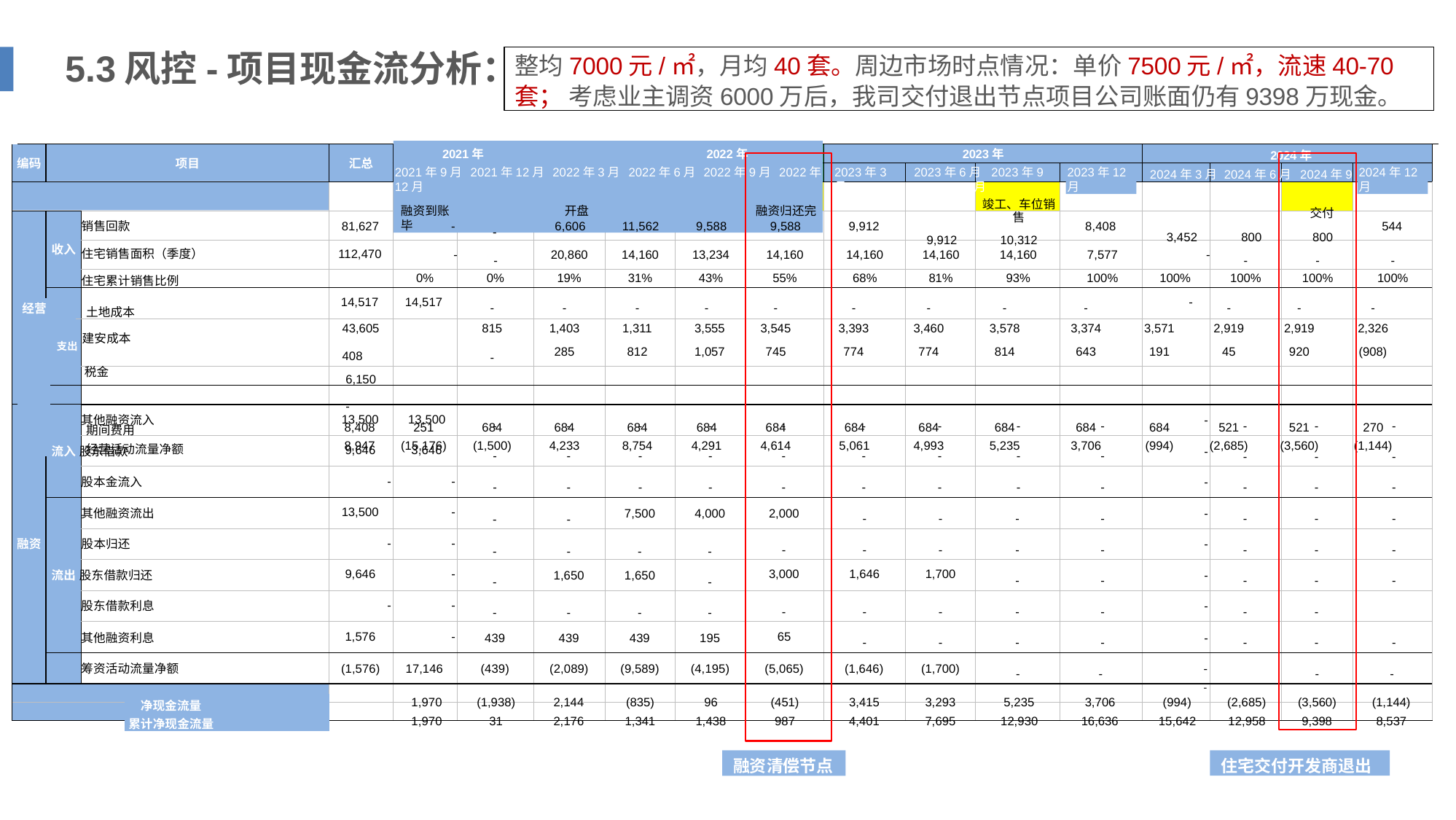

# 5.3风控-项目现金流分析：
整均7000元/㎡，月均40套。周边市场时点情况：单价7500元/㎡，流速40-70套； 考虑业主调资6000万后，我司交付退出节点项目公司账面仍有9398万现金。
2021年	2022年
2021年9月 2021年12月 2022年3月 2022年6月 2022年9月 2022年12月
融资到账	开盘	融资归还完毕
2023年
2023年6月	2023年9月
竣工、车位销 售
9,912	10,312
2024年
2024年3月 2024年6月 2024年9月
交付

3,452	800	800

编码
项目
汇总

2023年3月
2023年12月
2024年12月

销售回款
81,627
-	6,606	11,562	9,588	9,588
9,912
8,408
544
-

收入
| 住宅销售面积（季度） 112,470 | - | - | 20,860 | 14,160 | 13,234 | 14,160 | 14,160 | 14,160 | 14,160 | 7,577 | - | - | - | - |
| --- | --- | --- | --- | --- | --- | --- | --- | --- | --- | --- | --- | --- | --- | --- |
| 住宅累计销售比例 | 0% | 0% | 19% | 31% | 43% | 55% | 68% | 81% | 93% | 100% | 100% | 100% | 100% | 100% |

| 经营 | 土地成本 | 14,517 14,517 | - | - | - | - | - | - | - | - | - | - | - | - | - |
| --- | --- | --- | --- | --- | --- | --- | --- | --- | --- | --- | --- | --- | --- | --- | --- |
|  | 支出 建安成本 税金 | 43,605 408 6,150 - | 815 - | 1,403 285 | 1,311 812 | 3,555 1,057 | 3,545 745 | 3,393 774 | 3,460 774 | 3,578 814 | 3,374 643 | 3,571 191 | 2,919 45 | 2,919 920 | 2,326 (908) |
|  | 期间费用 | 8,408 251 | 684 | 684 | 684 | 684 | 684 | 684 | 684 | 684 | 684 | 684 | 521 | 521 | 270 |
|  | 经营活动流量净额 | 8,947 (15,176) | (1,500) | 4,233 | 8,754 | 4,291 | 4,614 | 5,061 | 4,993 | 5,235 | 3,706 | (994) | (2,685) | (3,560) | (1,144) |

其他融资流入
-
| 13,500 | 13,500 |  |
| --- | --- | --- |
| 9,646 | 3,646 |  |
|  | - | - |
| 13,500 |  | - |
|  | - | - |
| 9,646 |  | - |
|  | - | - |
| 1,576 |  | - |
| - | - | - | - | - | - | - | - | - |  |
| --- | --- | --- | --- | --- | --- | --- | --- | --- | --- |
| - | - | - | - | - | - | - | - | - |  |
| - | - | - | - | - | - | - | - | - |  |
| - | - | - |
| --- | --- | --- |
| - | - | - |
| - | - | - |
| - | - | - |
| - | - | - |
| - | - | - |
| - | - |  |
| - | - | - |

流入 股东借款
-

股本金流入
-

其他融资流出
7,500
4,000
-
-
-
| 2,000 | - | - |
| --- | --- | --- |
| - | - | - |
| 3,000 | 1,646 | 1,700 |
| - | - | - |
| 65 | - | - |
| - | - |  |
| --- | --- | --- |
| - | - |  |
| - | - |  |
| - | - |  |
| - | - |  |

融资
股本归还
-
-
-
-
-

流出 股东借款归还
1,650
1,650
-
-
-

股东借款利息
-
-
-
-
-

其他融资利息
439
439
439
195
-

筹资活动流量净额
(1,576)
17,146
(439)
(2,089)
(9,589)
(4,195)
(5,065)
(1,646)
|  |  |  |  |  |  |  |  | (1,700) | - | - | - - | - | - |
| --- | --- | --- | --- | --- | --- | --- | --- | --- | --- | --- | --- | --- | --- |
| 净现金流量 | 1,970 | (1,938) | 2,144 | (835) | 96 | (451) | 3,415 | 3,293 | 5,235 | 3,706 | (994) (2,685) | (3,560) | (1,144) |
| 累计净现金流量 | 1,970 | 31 | 2,176 | 1,341 | 1,438 | 987 | 4,401 | 7,695 | 12,930 | 16,636 | 15,642 12,958 | 9,398 | 8,537 |

融资清偿节点
住宅交付开发商退出